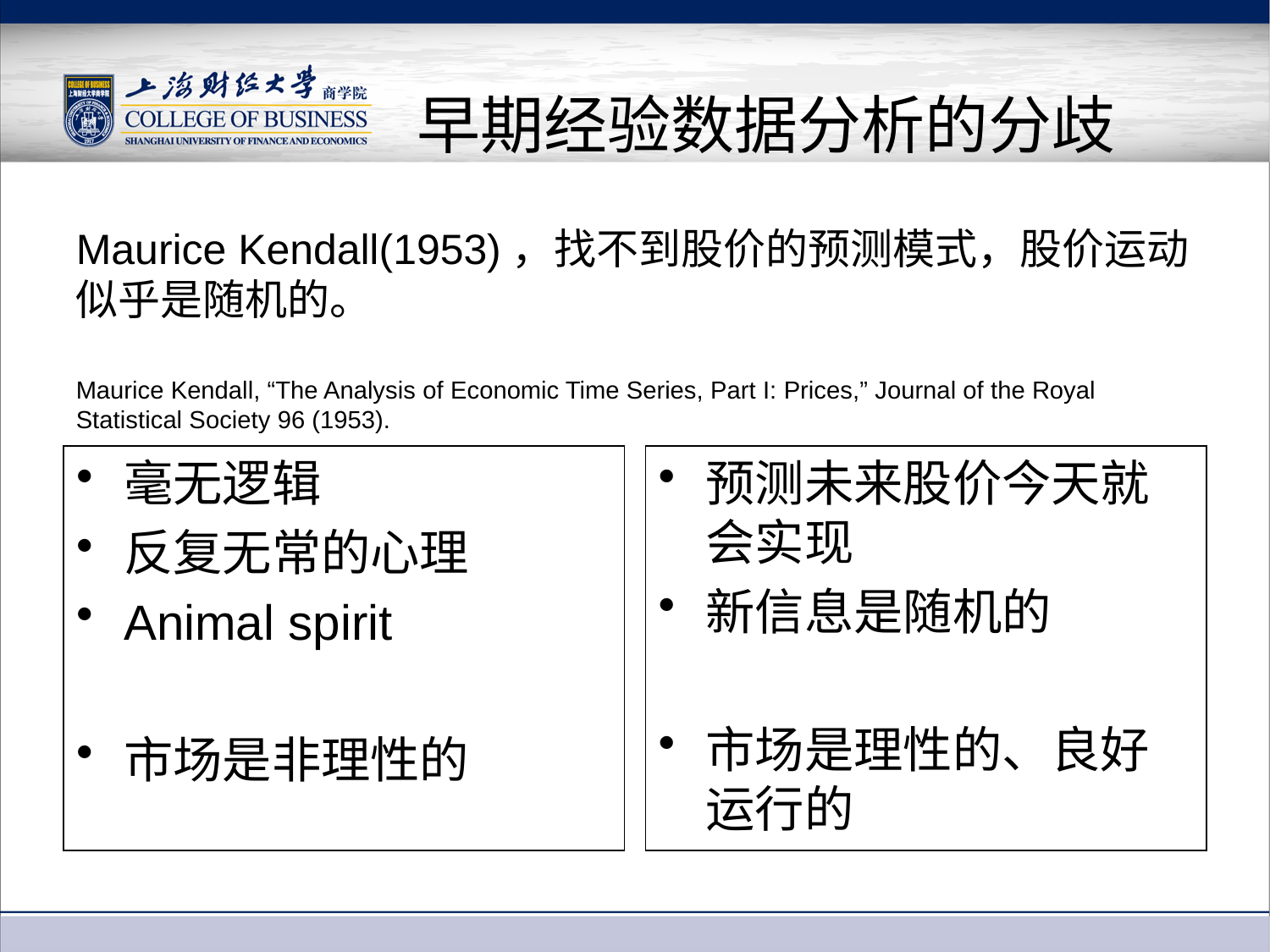

# 早期经验数据分析的分歧
Maurice Kendall(1953)，找不到股价的预测模式，股价运动似乎是随机的。

Maurice Kendall, “The Analysis of Economic Time Series, Part I: Prices,” Journal of the Royal Statistical Society 96 (1953).
毫无逻辑
反复无常的心理
Animal spirit

市场是非理性的
预测未来股价今天就会实现
新信息是随机的

市场是理性的、良好运行的